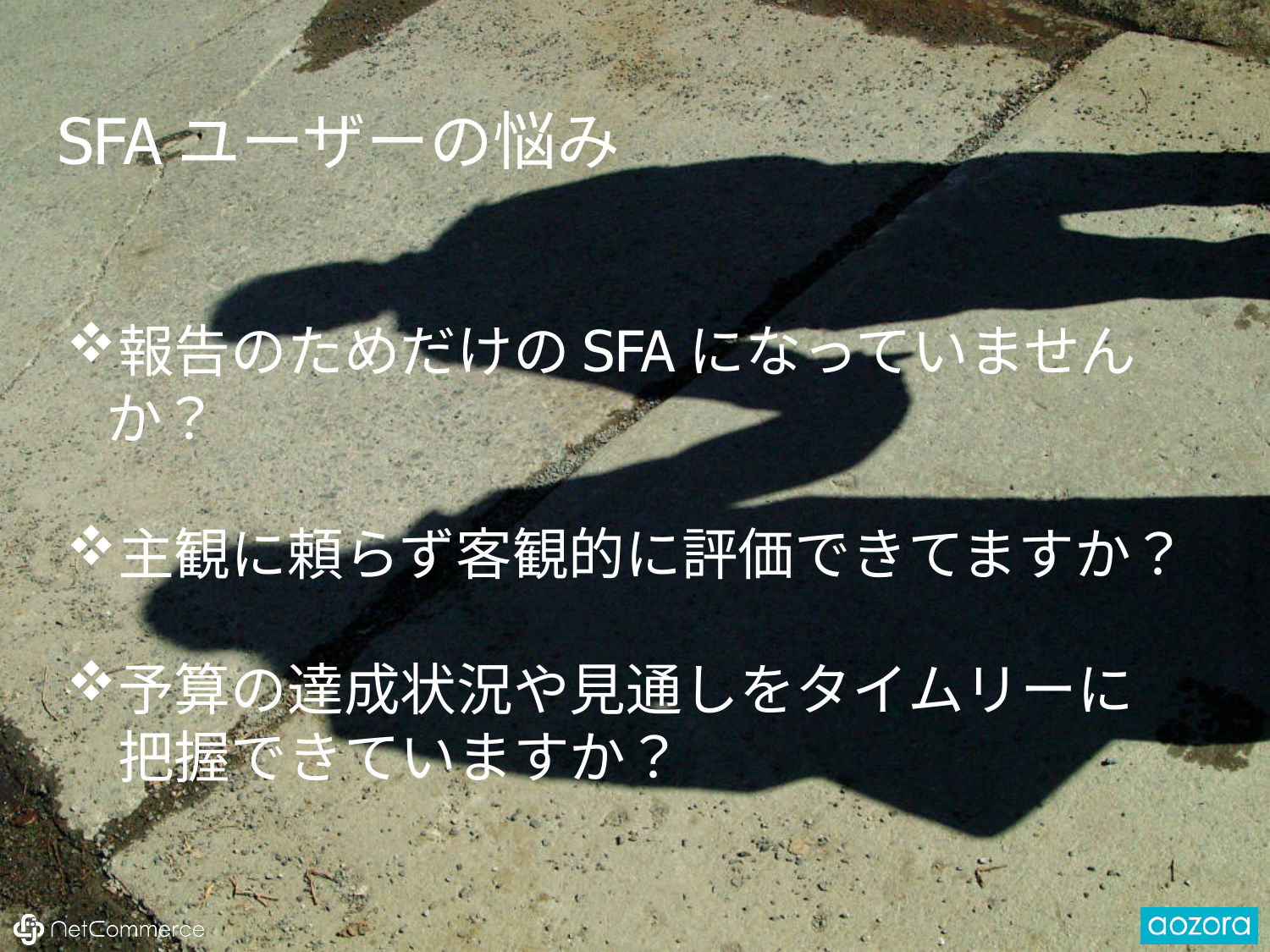

SFAユーザーの悩み
報告のためだけのSFAになっていませんか？

主観に頼らず客観的に評価できてますか？

予算の達成状況や見通しをタイムリーに
   把握できていますか？
6